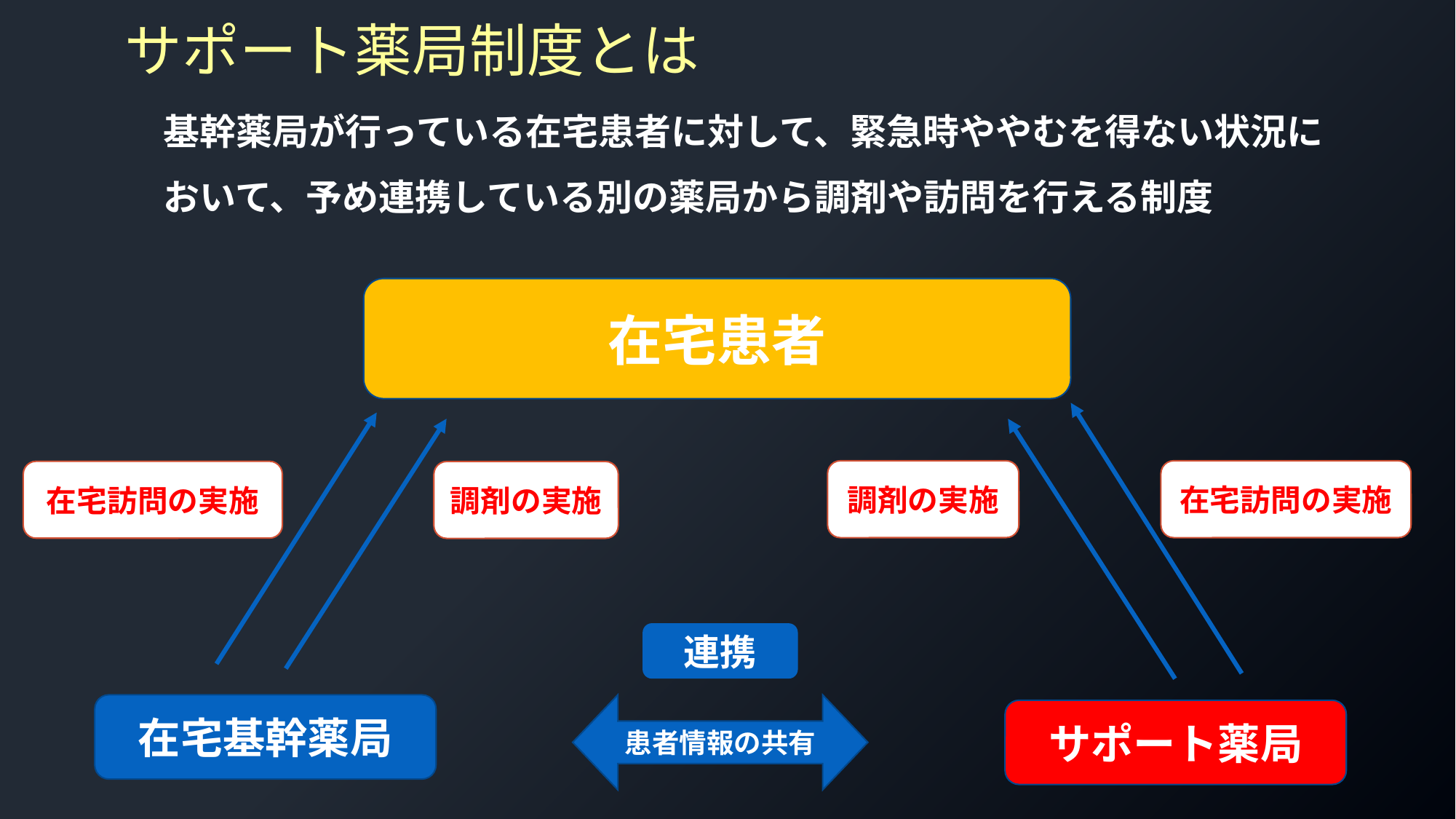

# サポート薬局制度とは
基幹薬局が行っている在宅患者に対して、緊急時ややむを得ない状況に
おいて、予め連携している別の薬局から調剤や訪問を行える制度
在宅患者
調剤の実施
在宅訪問の実施
在宅訪問の実施
調剤の実施
連携
在宅基幹薬局
患者情報の共有
サポート薬局